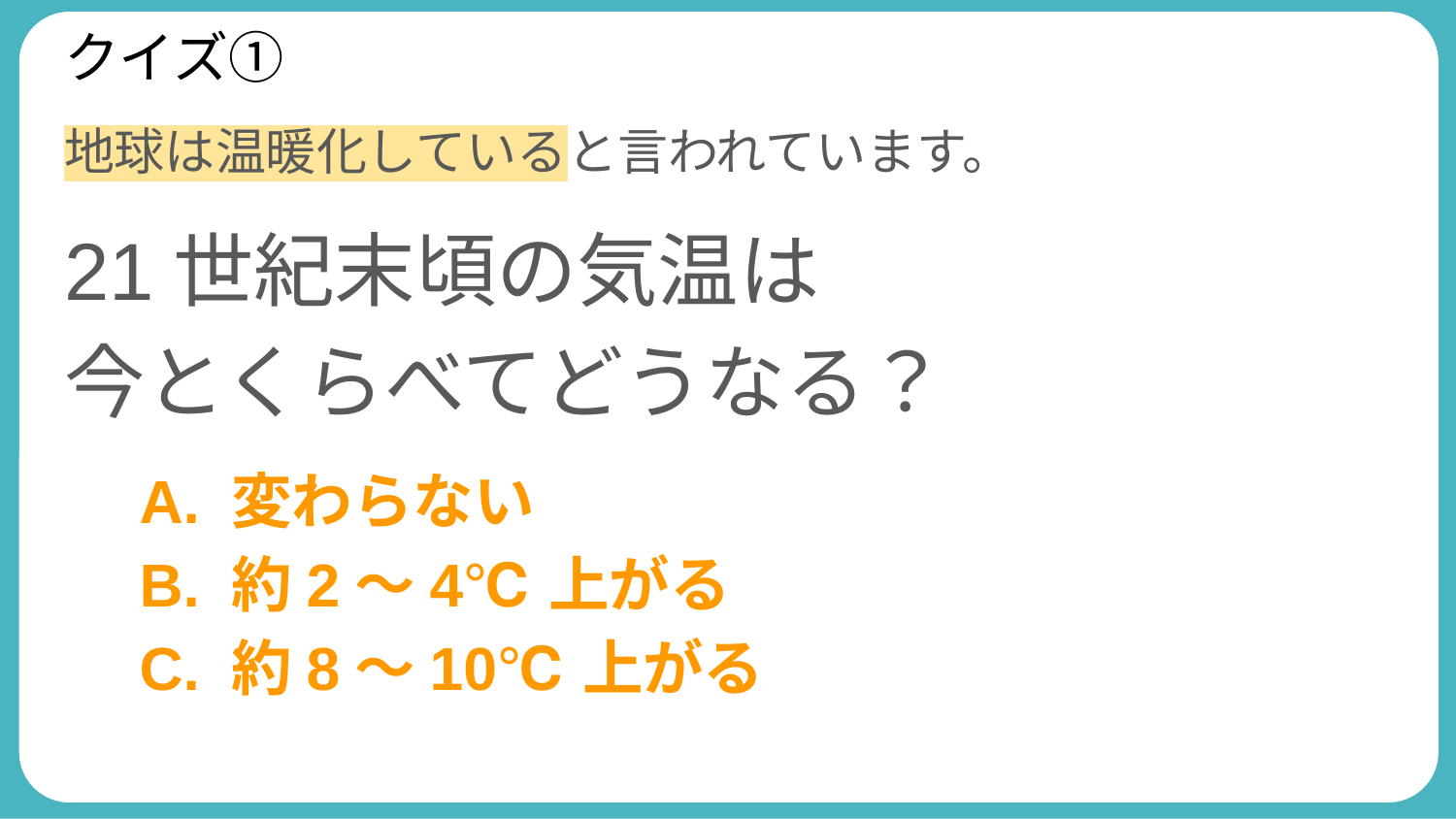

# クイズ①
地球は温暖化していると言われています。
21世紀末頃の気温は
今とくらべてどうなる？
　A. 変わらない
　B. 約2〜4℃上がる
　C. 約8〜10℃上がる